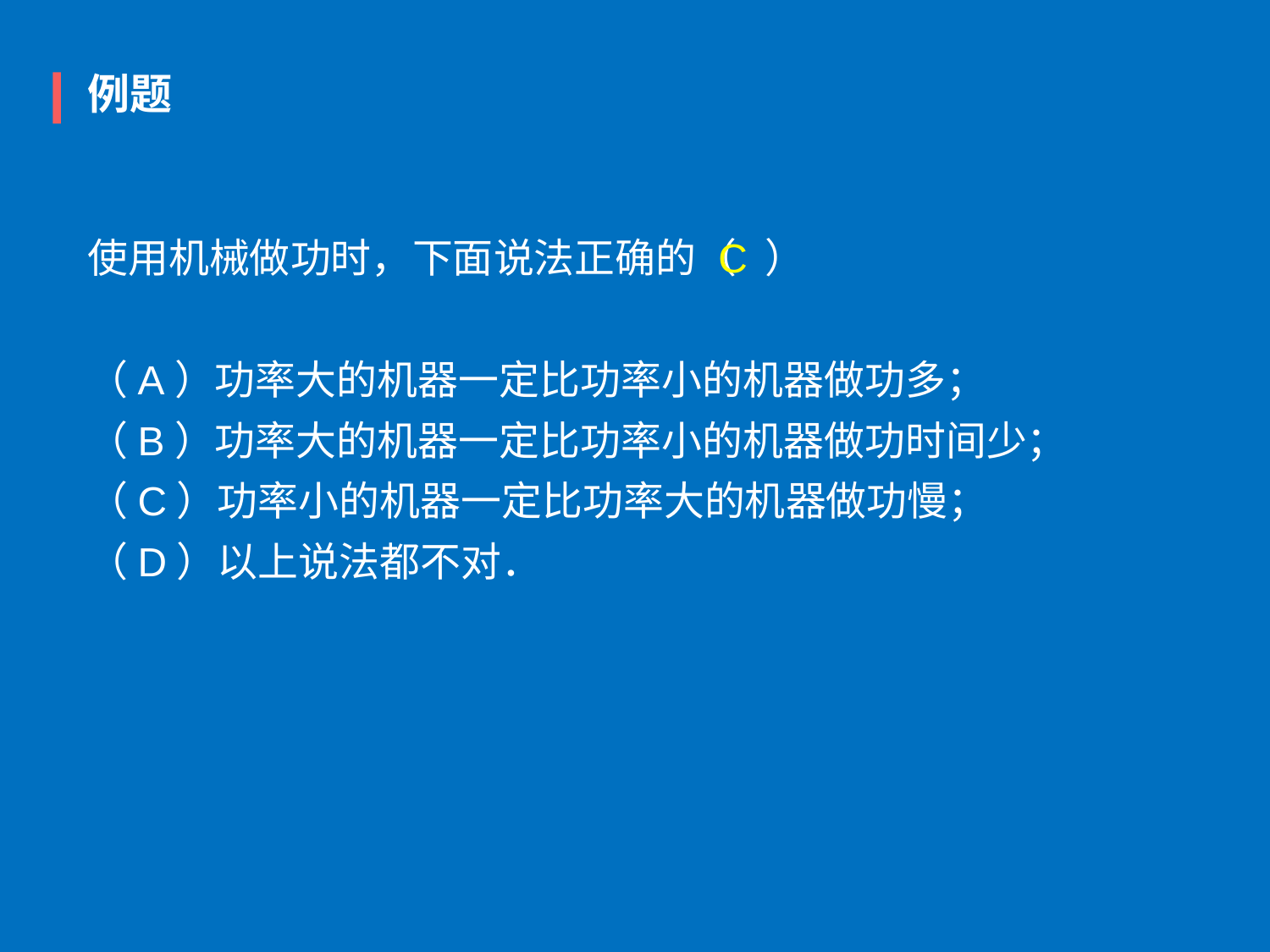

例题

使用机械做功时，下面说法正确的（   ）
（A）功率大的机器一定比功率小的机器做功多；
（B）功率大的机器一定比功率小的机器做功时间少；
（C）功率小的机器一定比功率大的机器做功慢；
（D）以上说法都不对．
C